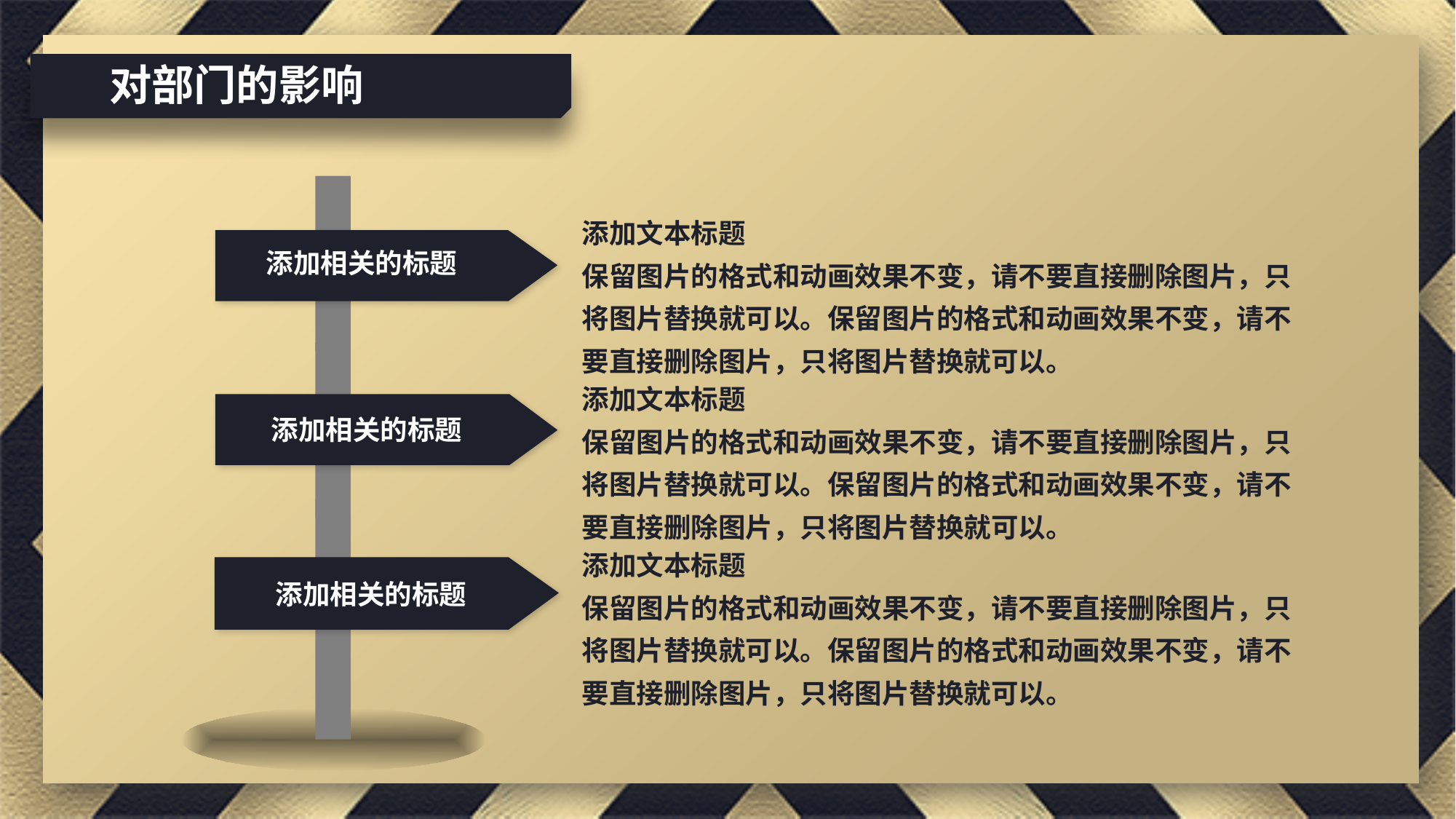

对部门的影响

添加文本标题
保留图片的格式和动画效果不变，请不要直接删除图片，只将图片替换就可以。保留图片的格式和动画效果不变，请不要直接删除图片，只将图片替换就可以。

添加相关的标题
添加文本标题
保留图片的格式和动画效果不变，请不要直接删除图片，只将图片替换就可以。保留图片的格式和动画效果不变，请不要直接删除图片，只将图片替换就可以。

添加相关的标题
添加文本标题
保留图片的格式和动画效果不变，请不要直接删除图片，只将图片替换就可以。保留图片的格式和动画效果不变，请不要直接删除图片，只将图片替换就可以。

添加相关的标题